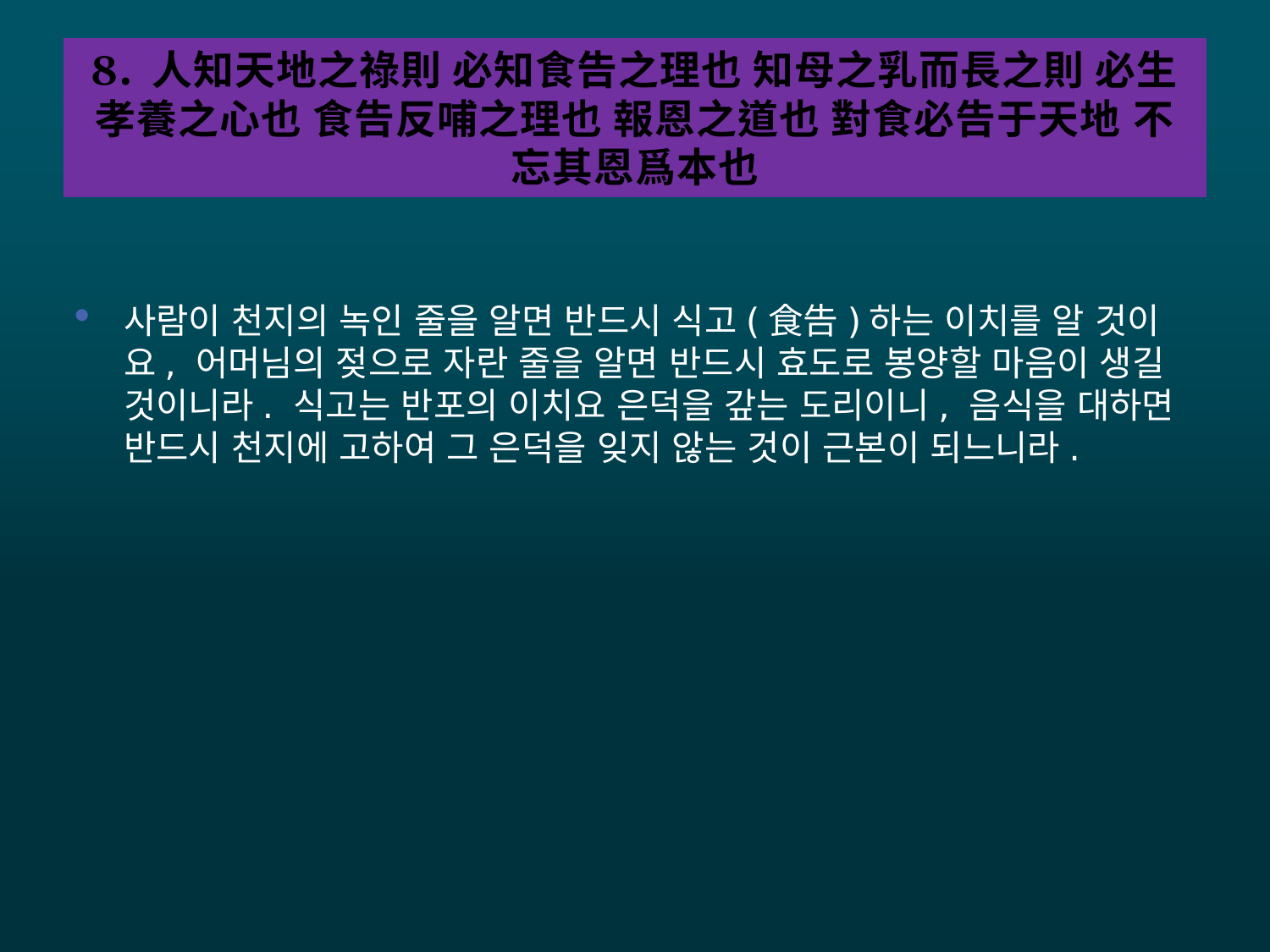

# 8. 人知天地之祿則 必知食告之理也 知母之乳而長之則 必生孝養之心也 食告反哺之理也 報恩之道也 對食必告于天地 不忘其恩爲本也
사람이 천지의 녹인 줄을 알면 반드시 식고(食告)하는 이치를 알 것이요, 어머님의 젖으로 자란 줄을 알면 반드시 효도로 봉양할 마음이 생길 것이니라. 식고는 반포의 이치요 은덕을 갚는 도리이니, 음식을 대하면 반드시 천지에 고하여 그 은덕을 잊지 않는 것이 근본이 되느니라.